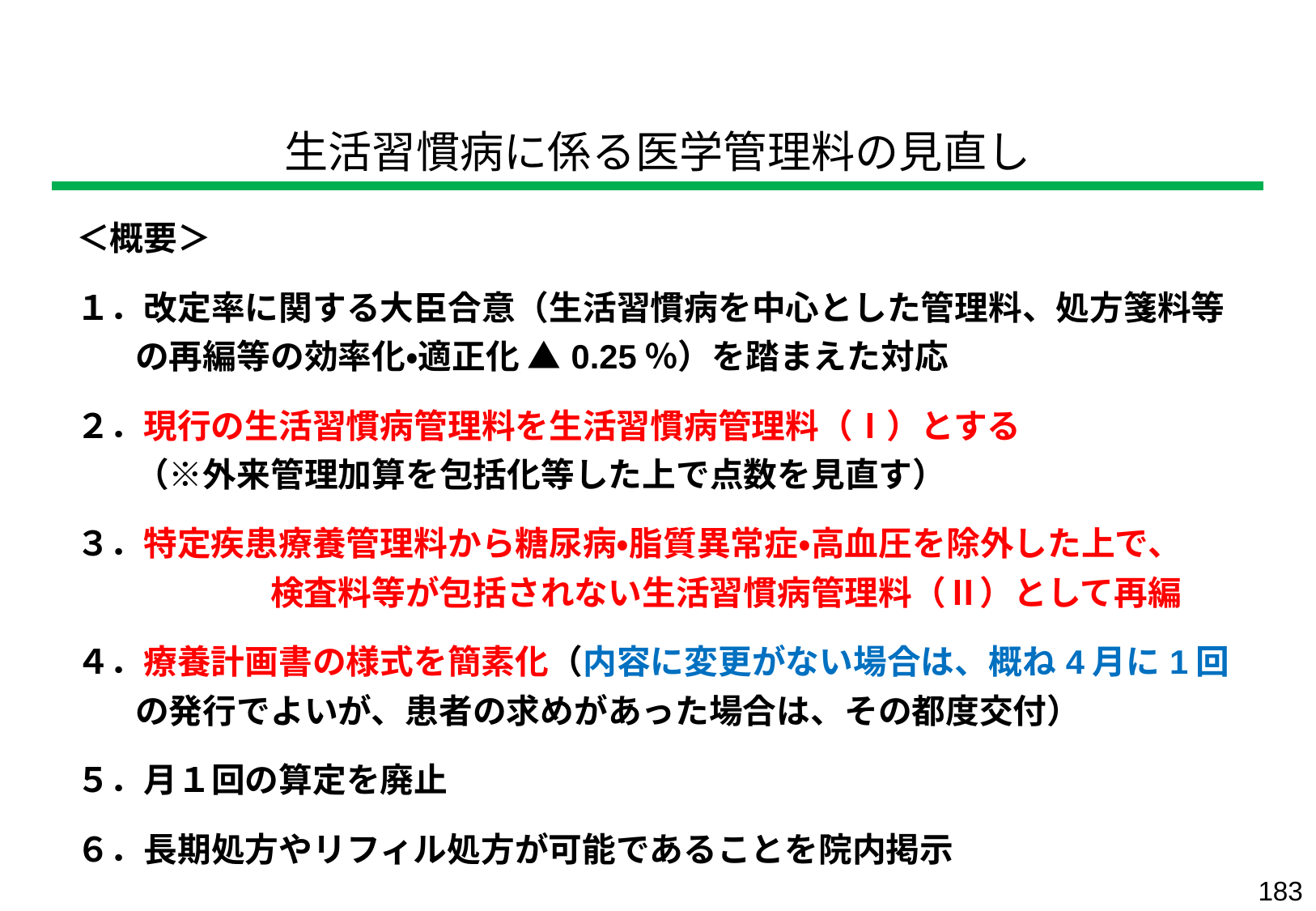

| 生活習慣病に係る医学管理料の見直し |
| --- |
| ＜概要＞ １．改定率に関する大臣合意（生活習慣病を中心とした管理料、処方箋料等の再編等の効率化・適正化 ▲0.25％）を踏まえた対応 ２．現行の生活習慣病管理料を生活習慣病管理料（Ⅰ）とする （※外来管理加算を包括化等した上で点数を見直す） ３．特定疾患療養管理料から糖尿病・脂質異常症・高血圧を除外した上で、　　　　　　検査料等が包括されない生活習慣病管理料（Ⅱ）として再編 ４．療養計画書の様式を簡素化（内容に変更がない場合は、概ね4月に1回の発行でよいが、患者の求めがあった場合は、その都度交付） ５．月１回の算定を廃止 ６．長期処方やリフィル処方が可能であることを院内掲示 |
| --- |
183